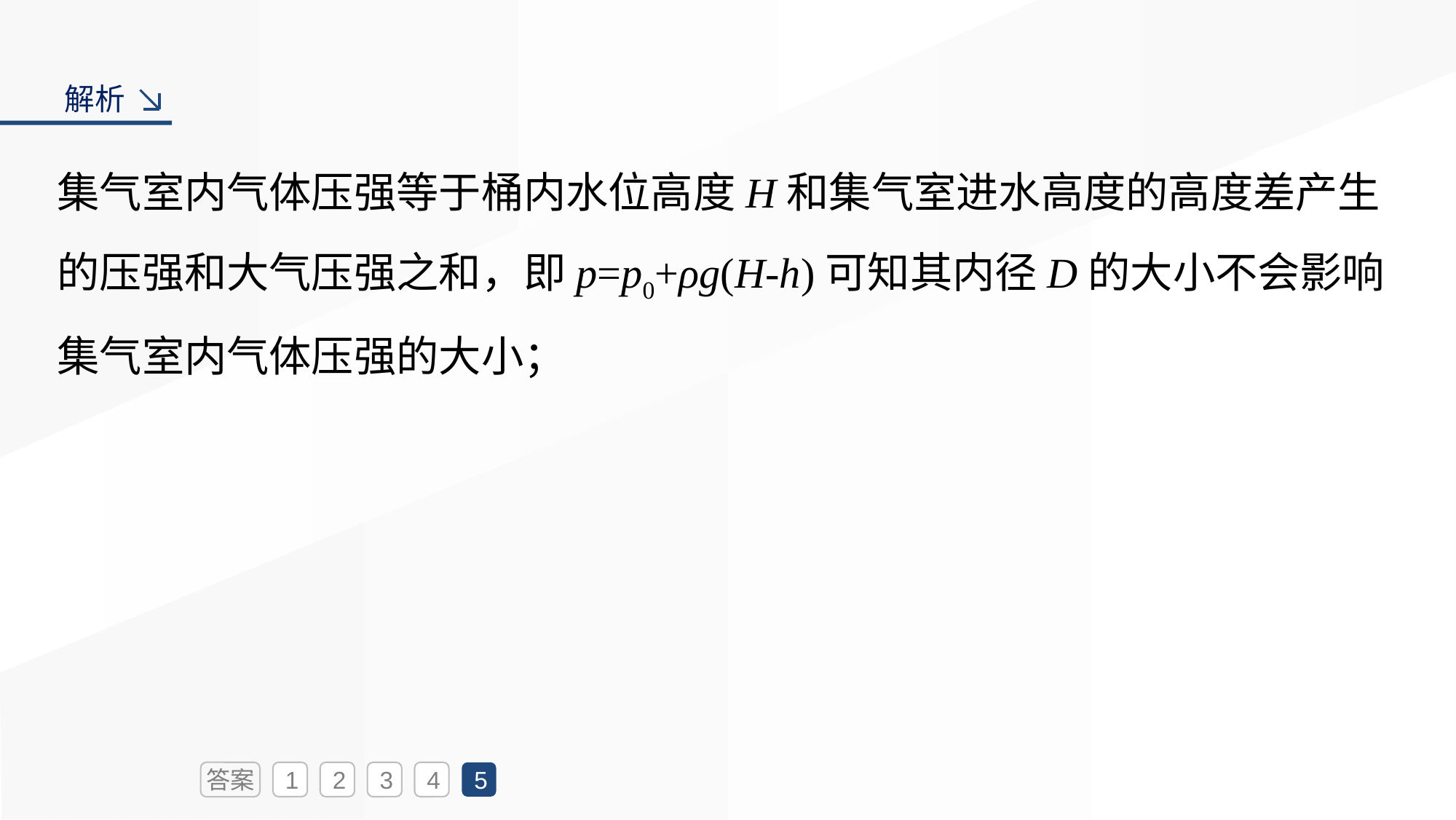

解析

集气室内气体压强等于桶内水位高度H和集气室进水高度的高度差产生的压强和大气压强之和，即p=p0+ρg(H-h)可知其内径D的大小不会影响集气室内气体压强的大小；
答案
1
2
3
4
5